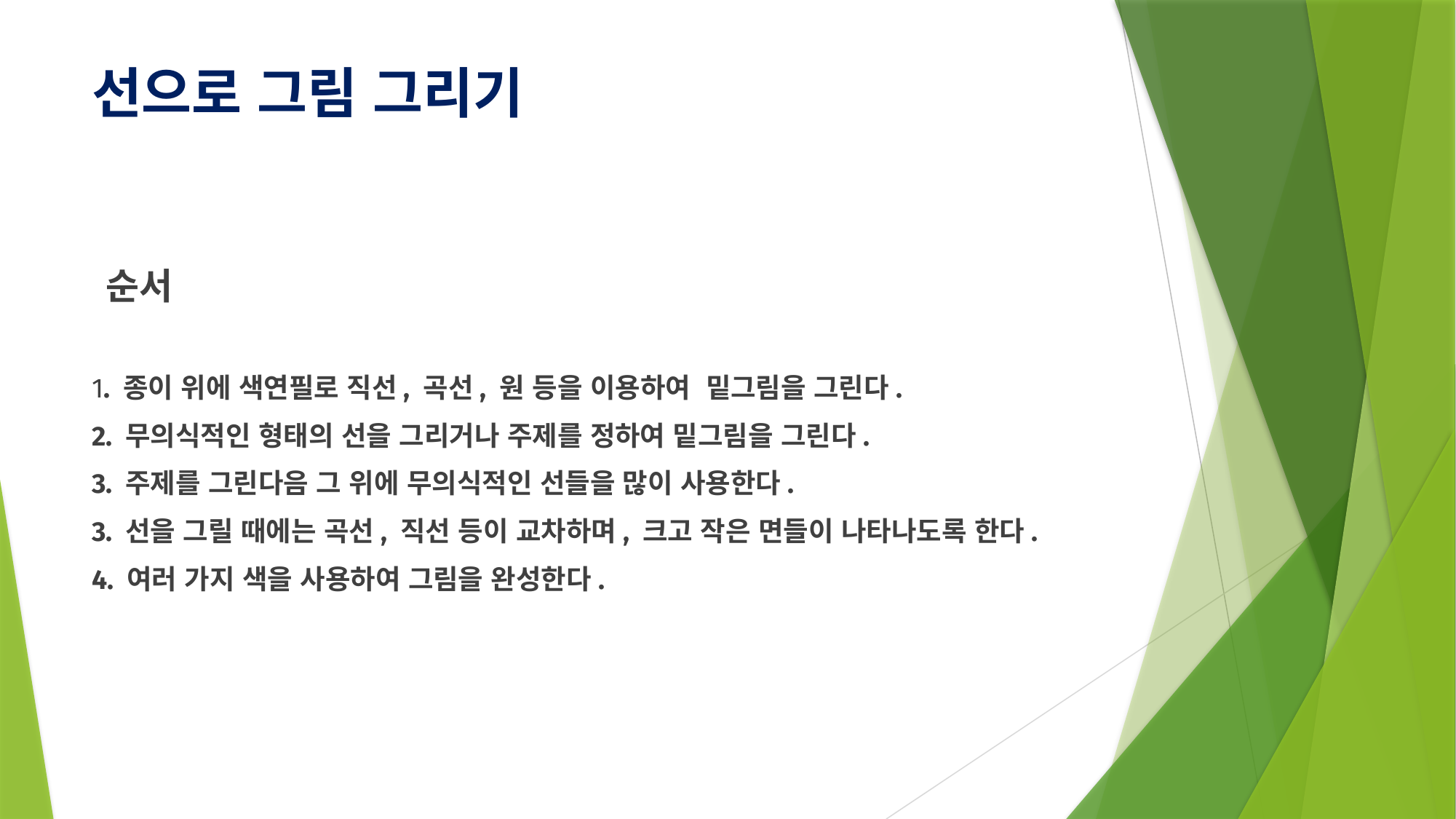

# 선으로 그림 그리기
 순서

1. 종이 위에 색연필로 직선, 곡선, 원 등을 이용하여  밑그림을 그린다.
2. 무의식적인 형태의 선을 그리거나 주제를 정하여 밑그림을 그린다.
3. 주제를 그린다음 그 위에 무의식적인 선들을 많이 사용한다.
3. 선을 그릴 때에는 곡선, 직선 등이 교차하며, 크고 작은 면들이 나타나도록 한다.
4. 여러 가지 색을 사용하여 그림을 완성한다.